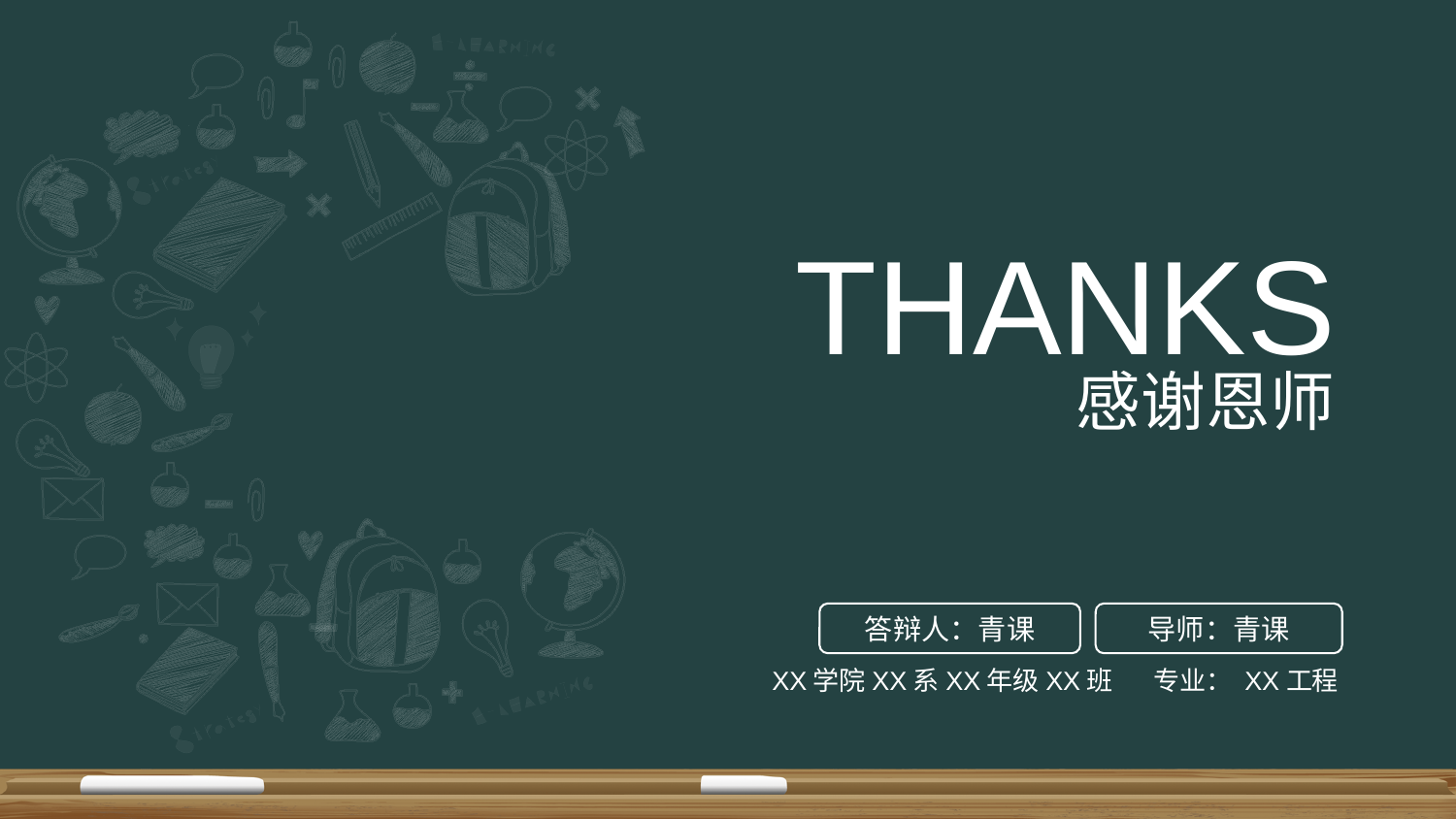

THANKS
感谢恩师
答辩人：青课
导师：青课
XX学院XX系XX年级XX班       专业： XX工程